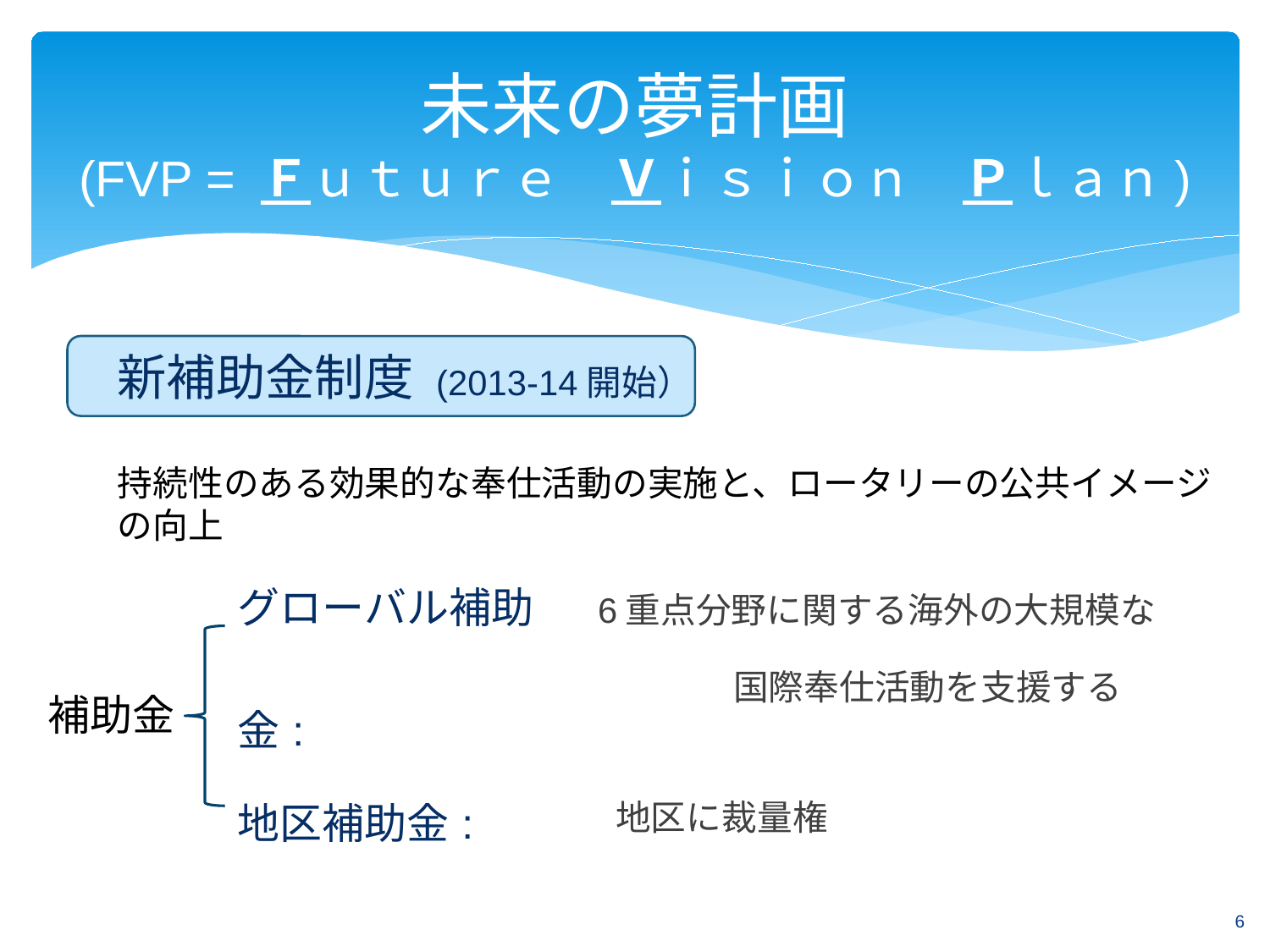

# 未来の夢計画 (FVP = Ｆｕｔｕｒｅ　Ｖｉｓｉｏｎ　Ｐｌａｎ)

新補助金制度 (2013-14開始）
持続性のある効果的な奉仕活動の実施と、ロータリーの公共イメージの向上
| 補助金 | グローバル補助金: | 6重点分野に関する海外の大規模な 国際奉仕活動を支援する |
| --- | --- | --- |
|  | 地区補助金: | 地区に裁量権 |

6